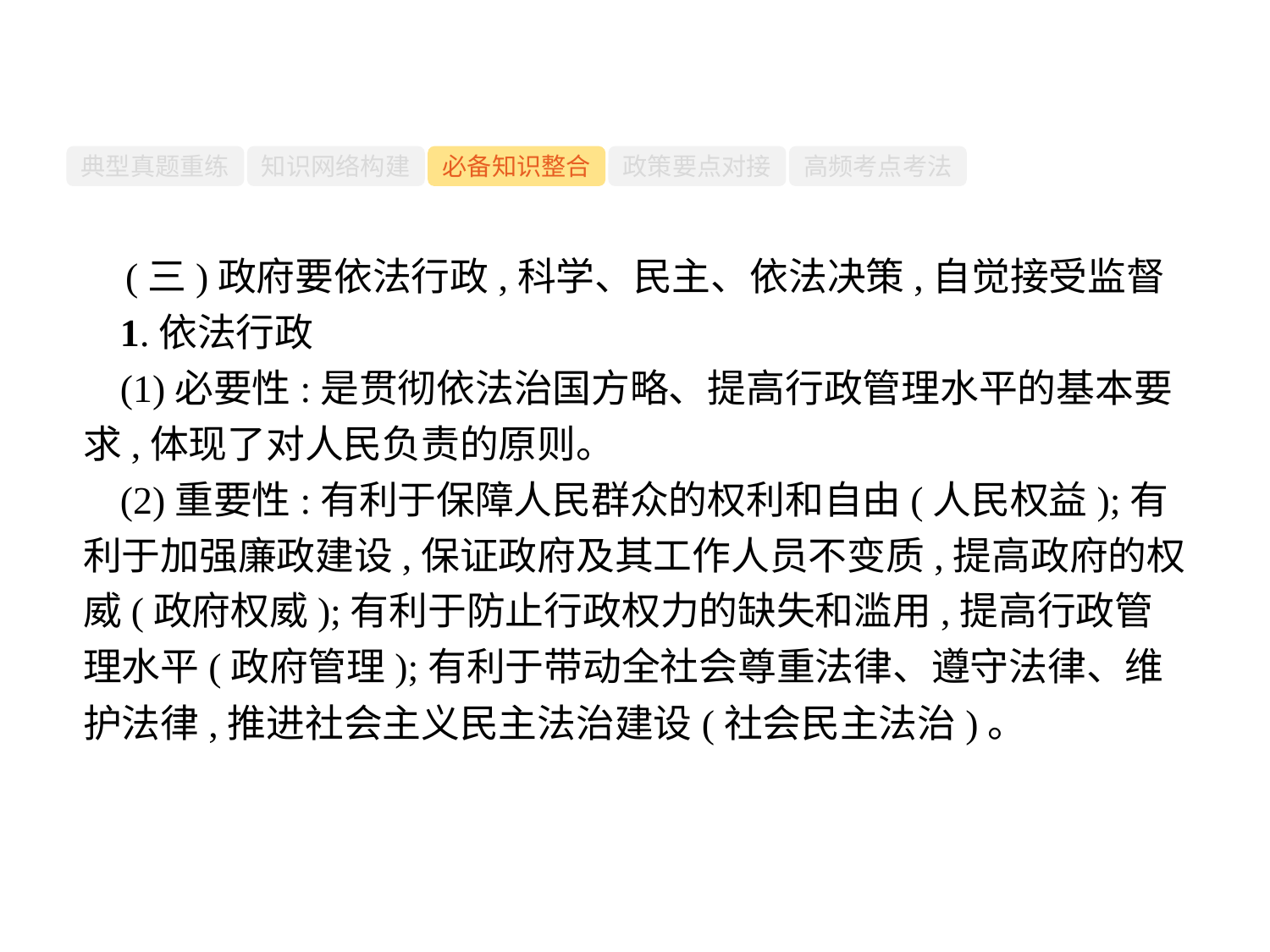

-53-
典型真题重练
知识网络构建
必备知识整合
政策要点对接
高频考点考法
(三)政府要依法行政,科学、民主、依法决策,自觉接受监督
1.依法行政
(1)必要性:是贯彻依法治国方略、提高行政管理水平的基本要求,体现了对人民负责的原则。
(2)重要性:有利于保障人民群众的权利和自由(人民权益);有利于加强廉政建设,保证政府及其工作人员不变质,提高政府的权威(政府权威);有利于防止行政权力的缺失和滥用,提高行政管理水平(政府管理);有利于带动全社会尊重法律、遵守法律、维护法律,推进社会主义民主法治建设(社会民主法治)。